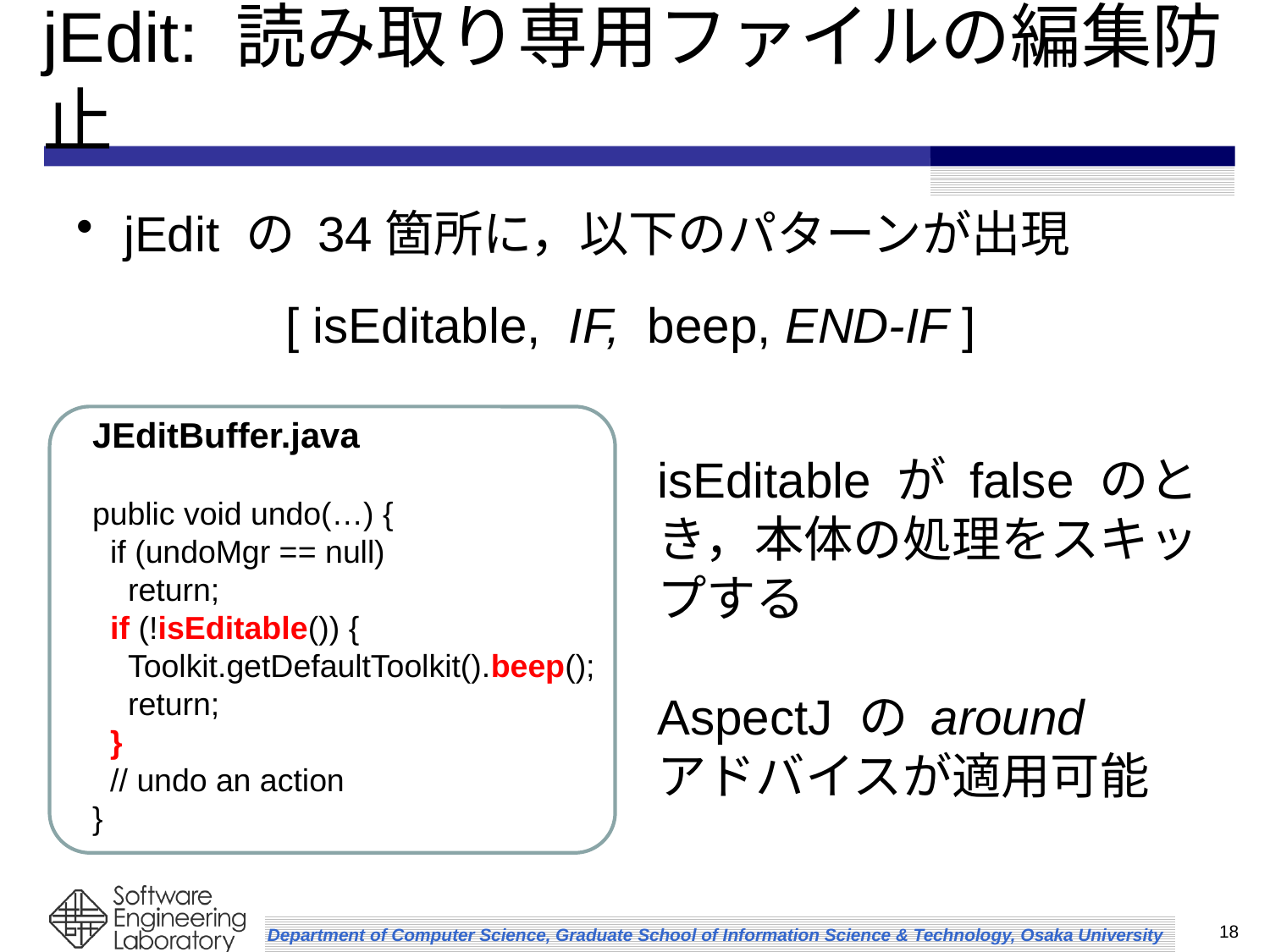

# jEdit: 読み取り専用ファイルの編集防止
jEdit の 34箇所に，以下のパターンが出現
[ isEditable,  IF,  beep, END-IF ]

JEditBuffer.java

public void undo(…) {
  if (undoMgr == null)
    return;
  if (!isEditable()) {
    Toolkit.getDefaultToolkit().beep();
    return;
  }
  // undo an action
}
isEditable が false のとき，本体の処理をスキップする

AspectJ の around
アドバイスが適用可能

18